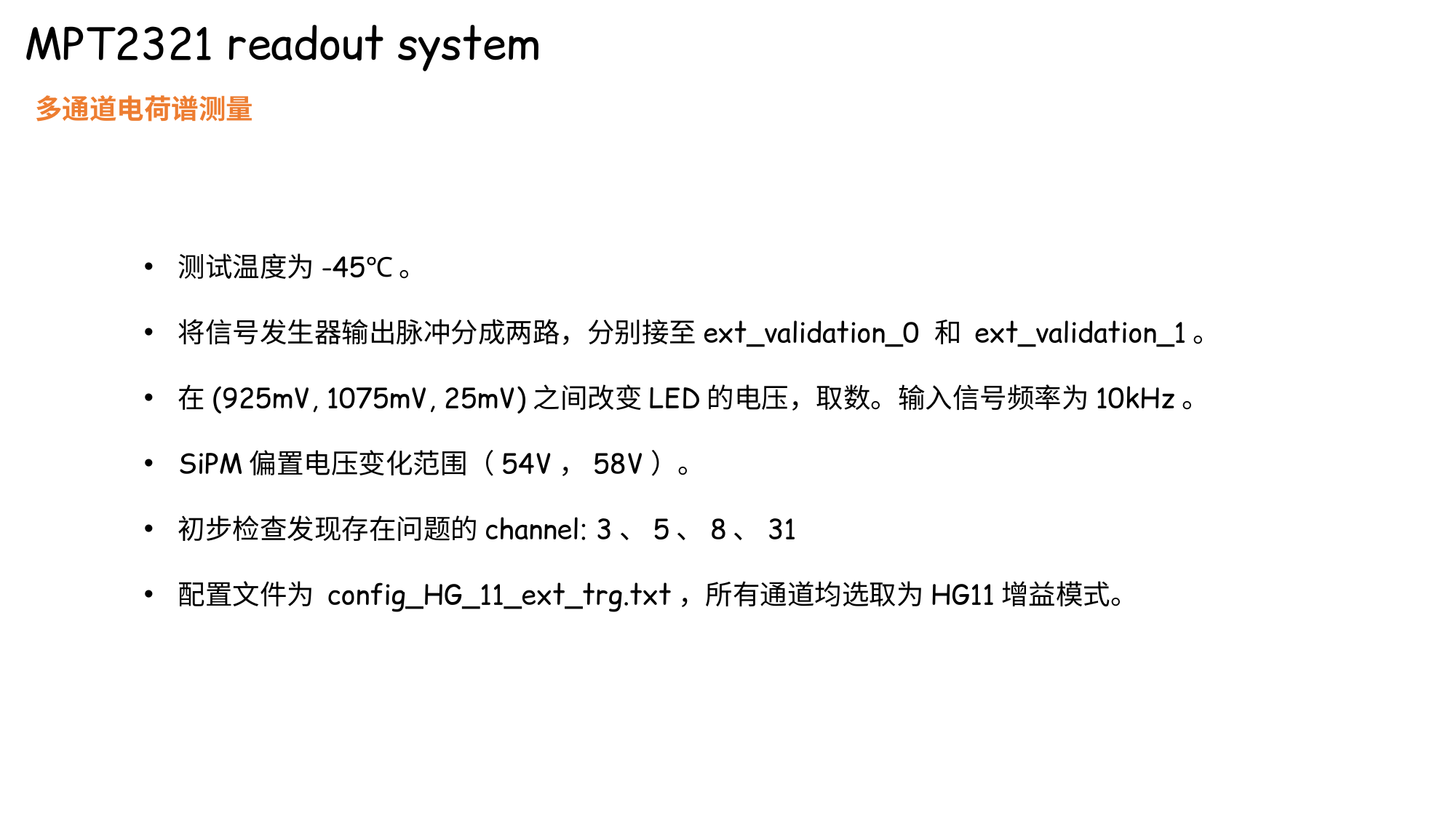

# MPT2321 readout system
多通道电荷谱测量
测试温度为-45℃。

将信号发生器输出脉冲分成两路，分别接至ext_validation_0 和 ext_validation_1。

在(925mV, 1075mV, 25mV)之间改变LED的电压，取数。输入信号频率为10kHz。

SiPM偏置电压变化范围（54V，58V）。

初步检查发现存在问题的channel: 3、5、8、31

配置文件为 config_HG_11_ext_trg.txt，所有通道均选取为HG11增益模式。